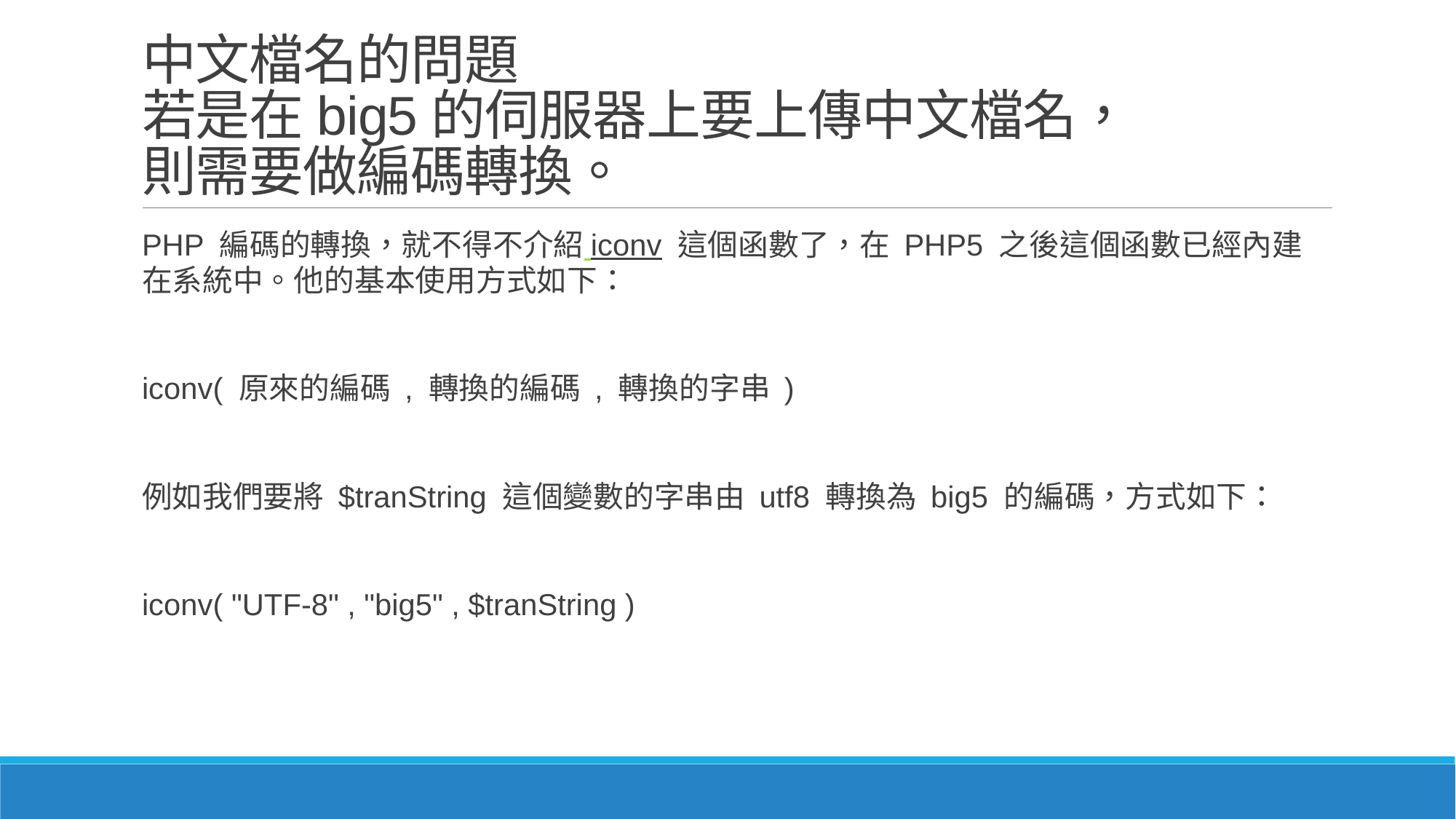

# 中文檔名的問題 若是在big5的伺服器上要上傳中文檔名， 則需要做編碼轉換。
PHP 編碼的轉換，就不得不介紹 iconv 這個函數了，在 PHP5 之後這個函數已經內建在系統中。他的基本使用方式如下：

iconv( 原來的編碼 , 轉換的編碼 , 轉換的字串 )

例如我們要將 $tranString 這個變數的字串由 utf8 轉換為 big5 的編碼，方式如下：

iconv( "UTF-8" , "big5" , $tranString )